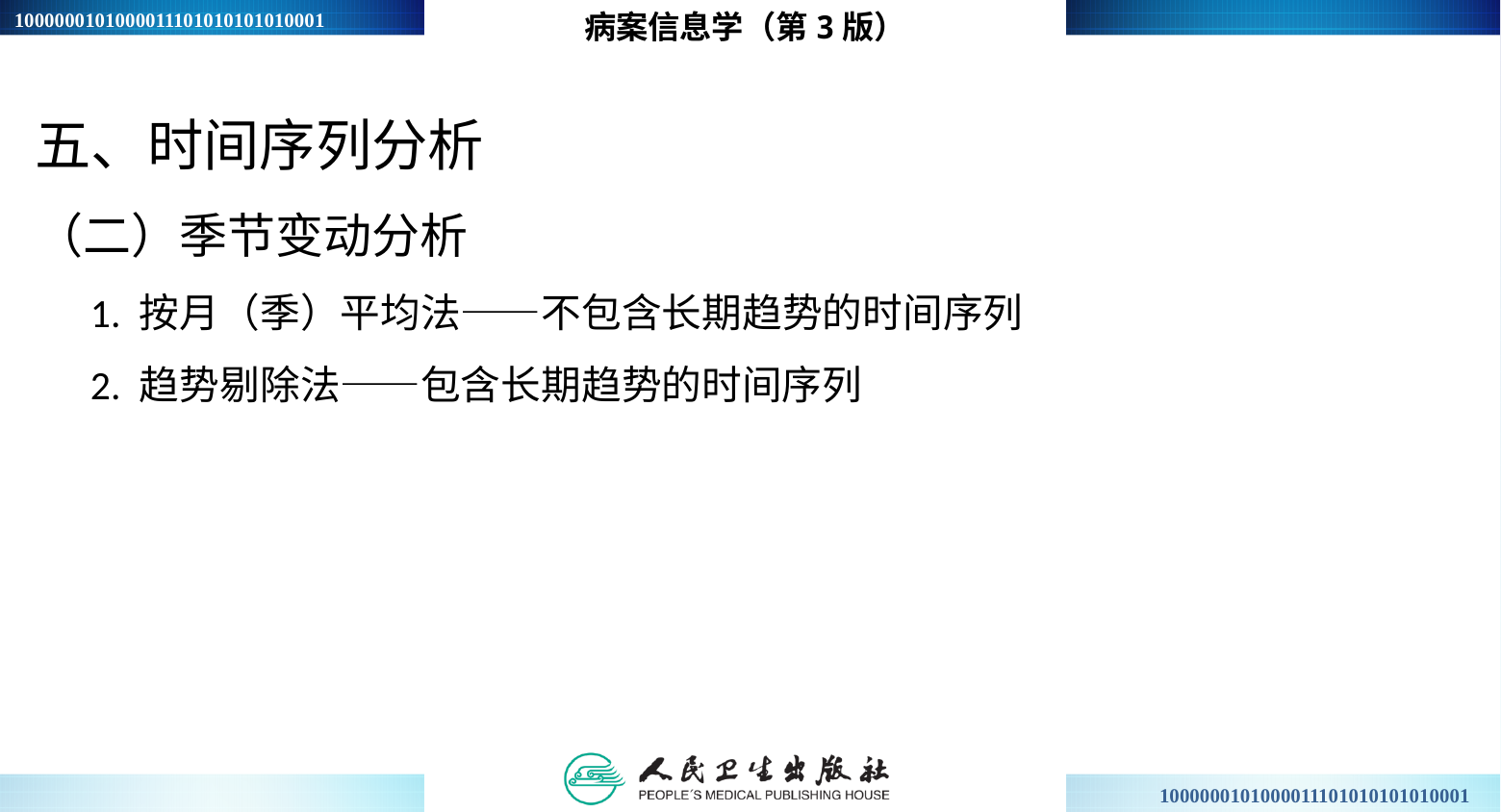

病案信息学（第3版）
五、时间序列分析
（二）季节变动分析
      1. 按月（季）平均法——不包含长期趋势的时间序列
      2. 趋势剔除法——包含长期趋势的时间序列